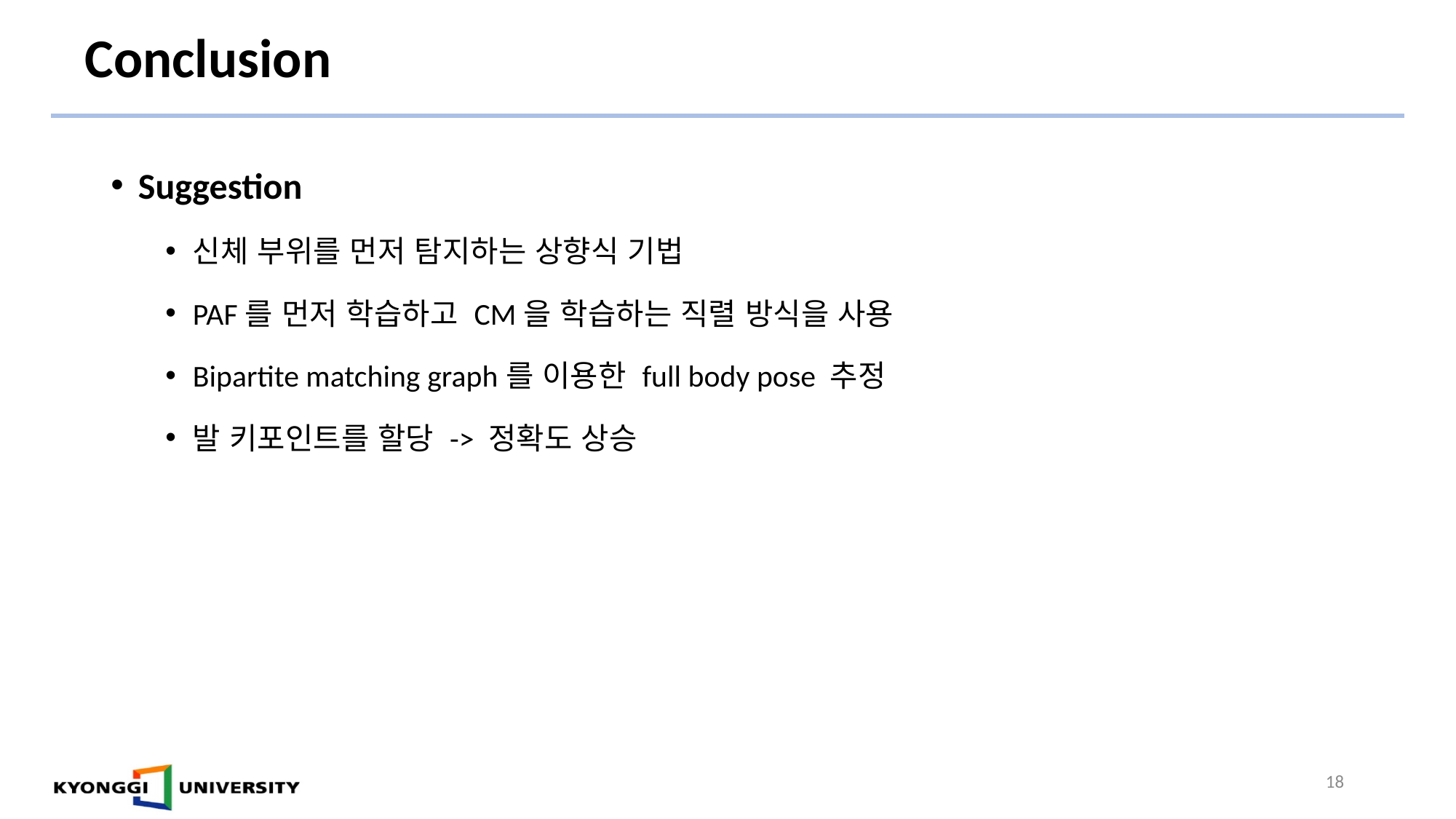

# Conclusion
Suggestion
신체 부위를 먼저 탐지하는 상향식 기법
PAF를 먼저 학습하고 CM을 학습하는 직렬 방식을 사용
Bipartite matching graph를 이용한 full body pose 추정
발 키포인트를 할당 -> 정확도 상승

18